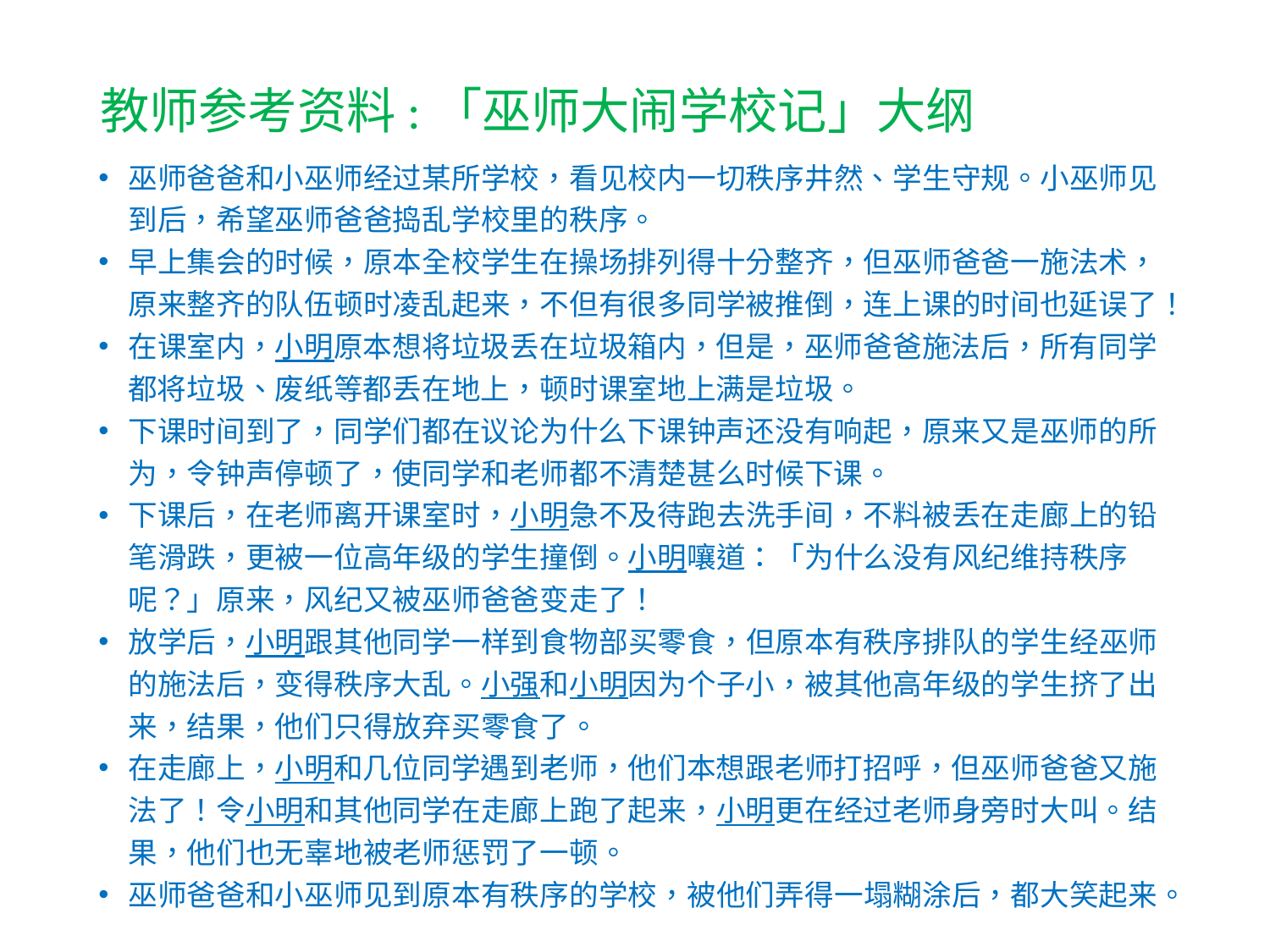

# 教师参考资料:「巫师大闹学校记」大纲
巫师爸爸和小巫师经过某所学校，看见校内一切秩序井然、学生守规。小巫师见到后，希望巫师爸爸捣乱学校里的秩序。
早上集会的时候，原本全校学生在操场排列得十分整齐，但巫师爸爸一施法术，原来整齐的队伍顿时凌乱起来，不但有很多同学被推倒，连上课的时间也延误了！
在课室内，小明原本想将垃圾丢在垃圾箱内，但是，巫师爸爸施法后，所有同学都将垃圾、废纸等都丢在地上，顿时课室地上满是垃圾。
下课时间到了，同学们都在议论为什么下课钟声还没有响起，原来又是巫师的所为，令钟声停顿了，使同学和老师都不清楚甚么时候下课。
下课后，在老师离开课室时，小明急不及待跑去洗手间，不料被丢在走廊上的铅笔滑跌，更被一位高年级的学生撞倒。小明嚷道：「为什么没有风纪维持秩序呢？」原来，风纪又被巫师爸爸变走了！
放学后，小明跟其他同学一样到食物部买零食，但原本有秩序排队的学生经巫师的施法后，变得秩序大乱。小强和小明因为个子小，被其他高年级的学生挤了出来，结果，他们只得放弃买零食了。
在走廊上，小明和几位同学遇到老师，他们本想跟老师打招呼，但巫师爸爸又施法了！令小明和其他同学在走廊上跑了起来，小明更在经过老师身旁时大叫。结果，他们也无辜地被老师惩罚了一顿。
巫师爸爸和小巫师见到原本有秩序的学校，被他们弄得一塌糊涂后，都大笑起来。